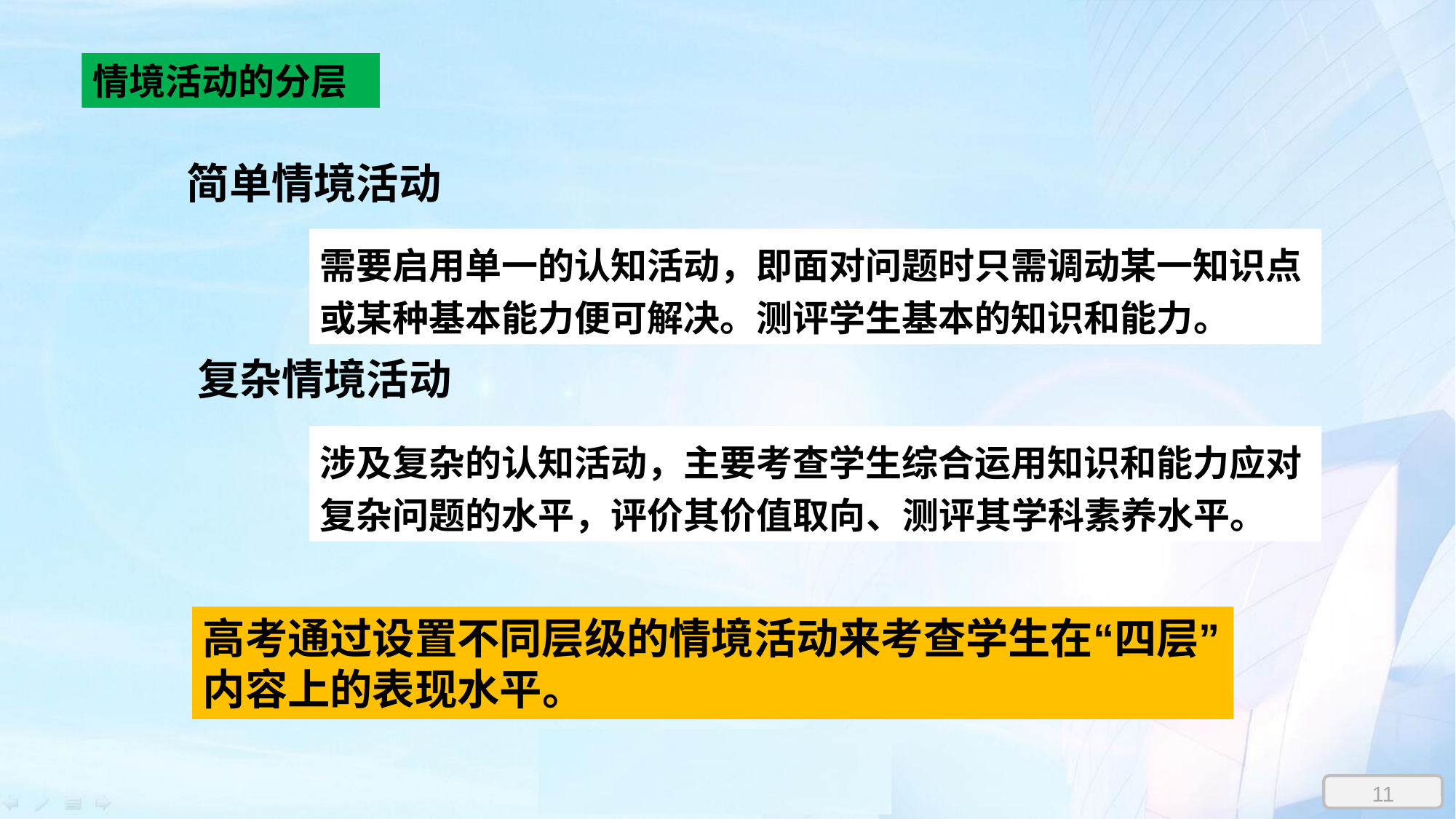

情境活动的分层
简单情境活动
需要启用单一的认知活动，即面对问题时只需调动某一知识点或某种基本能力便可解决。测评学生基本的知识和能力。
复杂情境活动
涉及复杂的认知活动，主要考查学生综合运用知识和能力应对复杂问题的水平，评价其价值取向、测评其学科素养水平。
高考通过设置不同层级的情境活动来考查学生在“四层”内容上的表现水平。
11